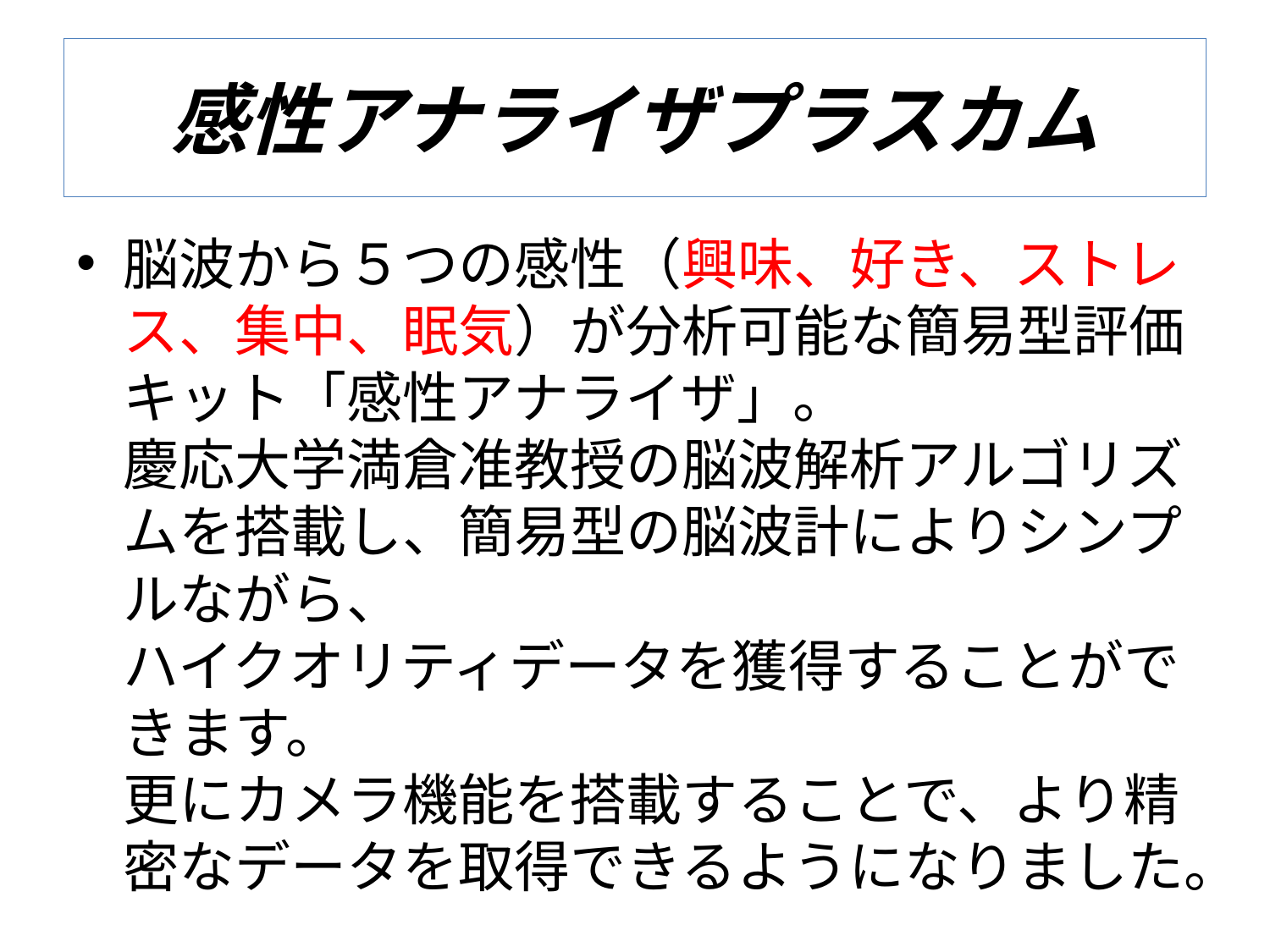

# 感性アナライザプラスカム
脳波から５つの感性（興味、好き、ストレス、集中、眠気）が分析可能な簡易型評価キット「感性アナライザ」。
慶応大学満倉准教授の脳波解析アルゴリズムを搭載し、簡易型の脳波計によりシンプルながら、
ハイクオリティデータを獲得することができます。
更にカメラ機能を搭載することで、より精密なデータを取得できるようになりました。